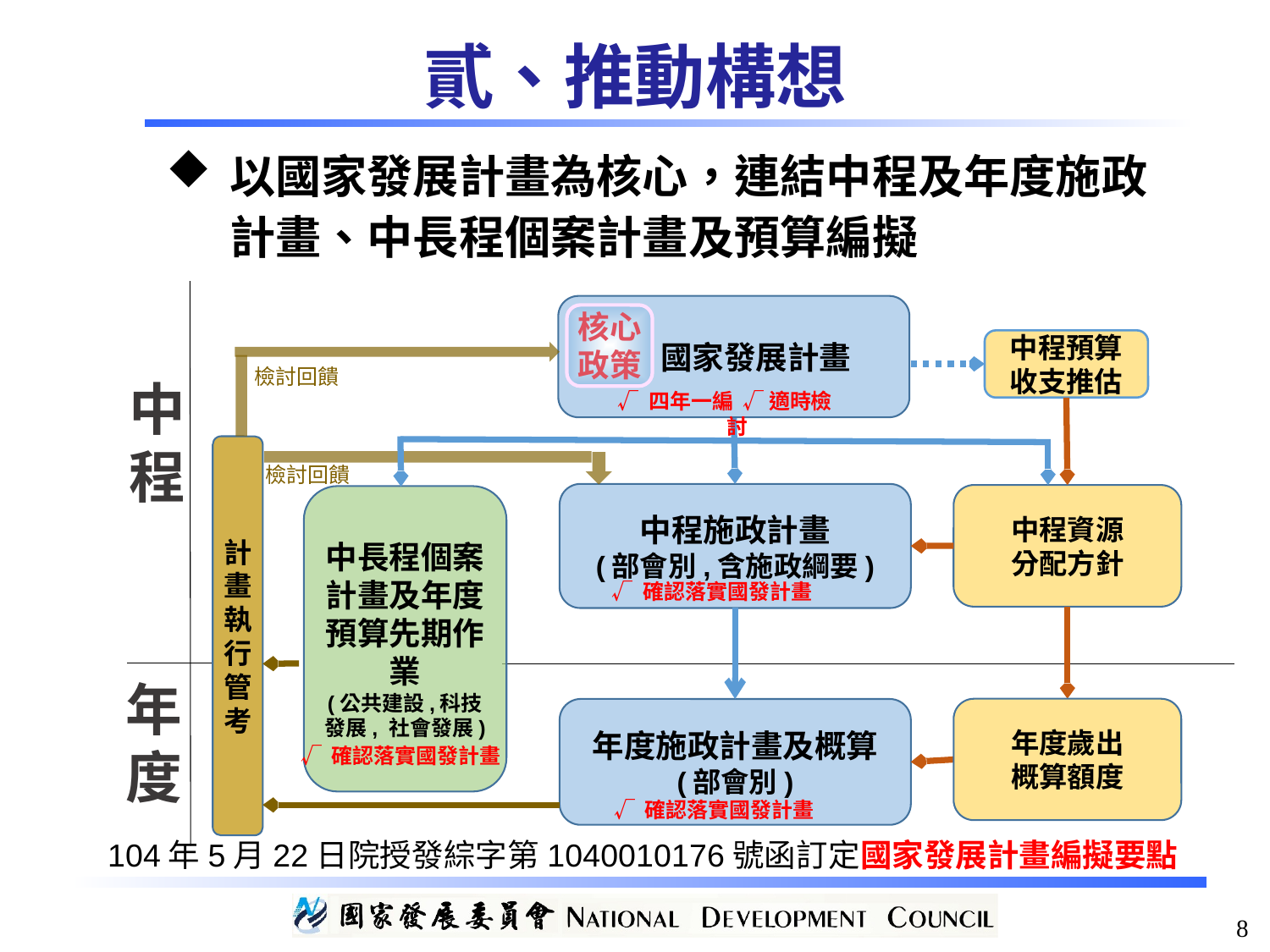

貳、推動構想
以國家發展計畫為核心，連結中程及年度施政計畫、中長程個案計畫及預算編擬

     國家發展計畫
核心政策
中程預算
收支推估

檢討回饋
中程
√ 四年一編  √ 適時檢討
計畫執行管考

檢討回饋
中程施政計畫
(部會別,含施政綱要)
中程資源
分配方針
中長程個案計畫及年度預算先期作業
(公共建設,科技發展, 社會發展)
√ 確認落實國發計畫
年度歲出
概算額度
年度施政計畫及概算
(部會別)
√ 確認落實國發計畫
√ 確認落實國發計畫
年度
104年5月22日院授發綜字第1040010176號函訂定國家發展計畫編擬要點

8